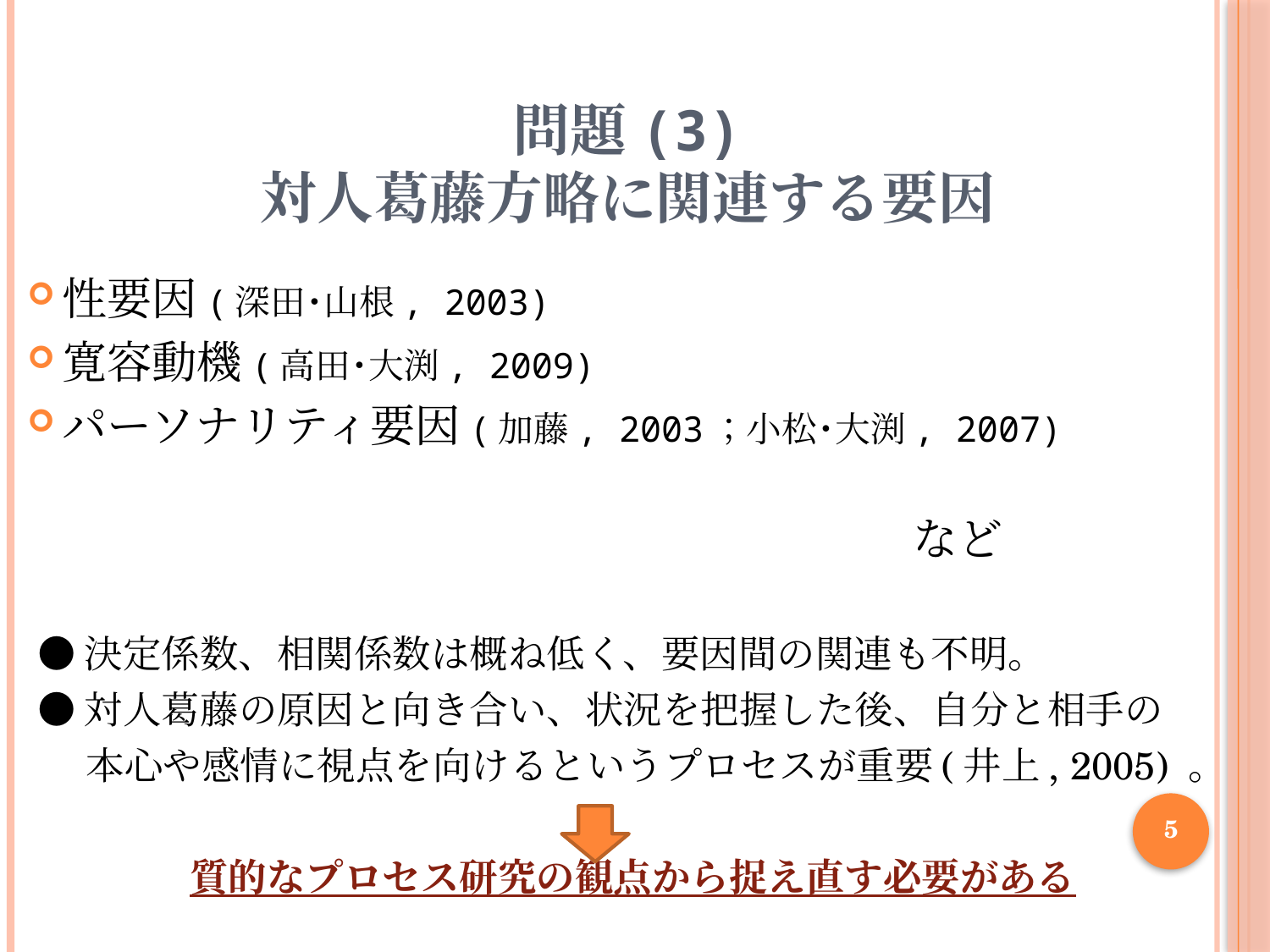

# 問題(3) 対人葛藤方略に関連する要因

性要因(深田･山根, 2003)
寛容動機(高田･大渕, 2009)
パーソナリティ要因(加藤, 2003；小松･大渕, 2007)
　　　　　　　　　　　　　　　　　　　　　など

●決定係数、相関係数は概ね低く、要因間の関連も不明。
●対人葛藤の原因と向き合い、状況を把握した後、自分と相手の
　 本心や感情に視点を向けるというプロセスが重要(井上, 2005) 。

質的なプロセス研究の観点から捉え直す必要がある
5